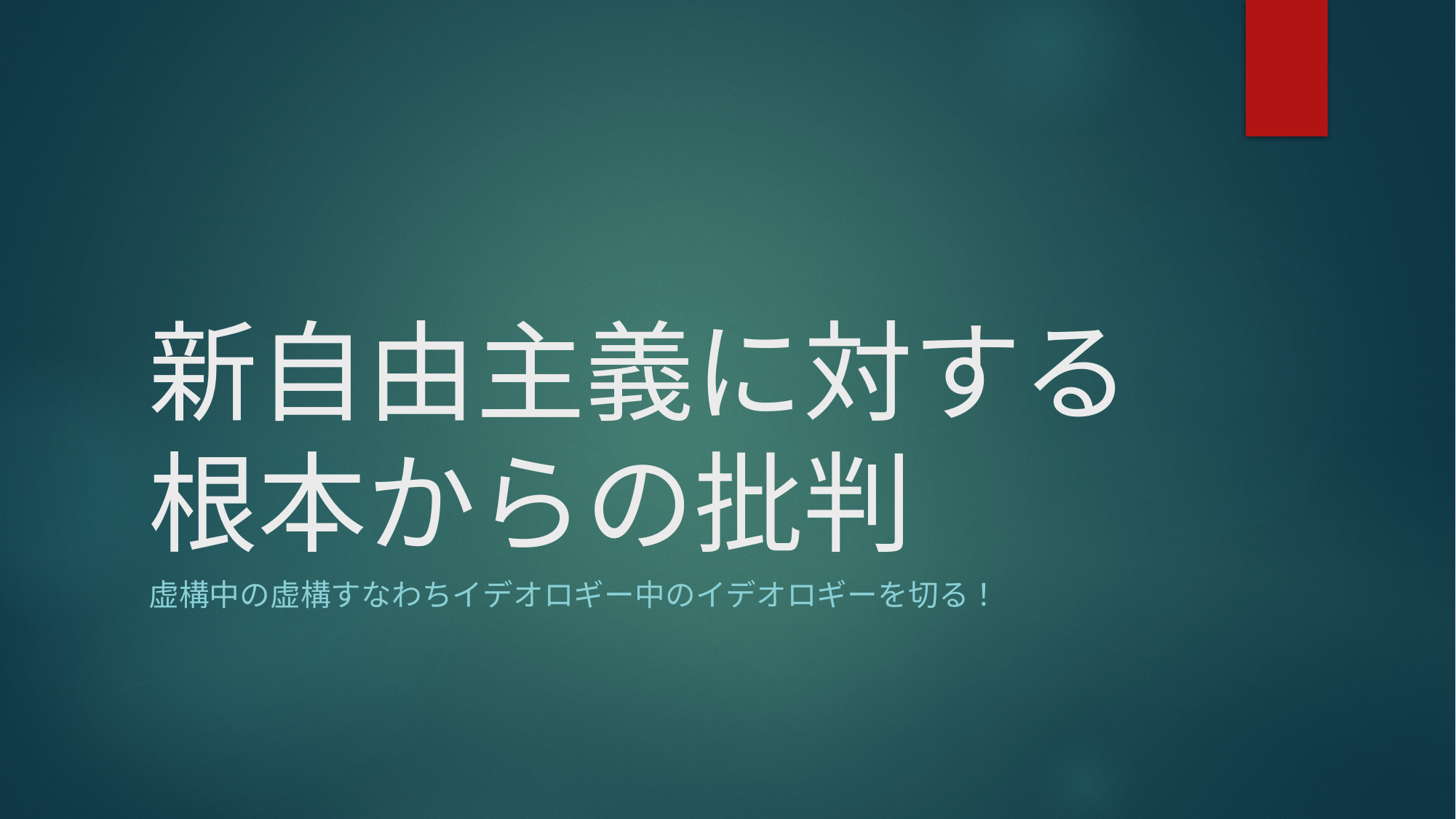

# 新自由主義に対する根本からの批判
虚構中の虚構すなわちイデオロギー中のイデオロギーを切る！